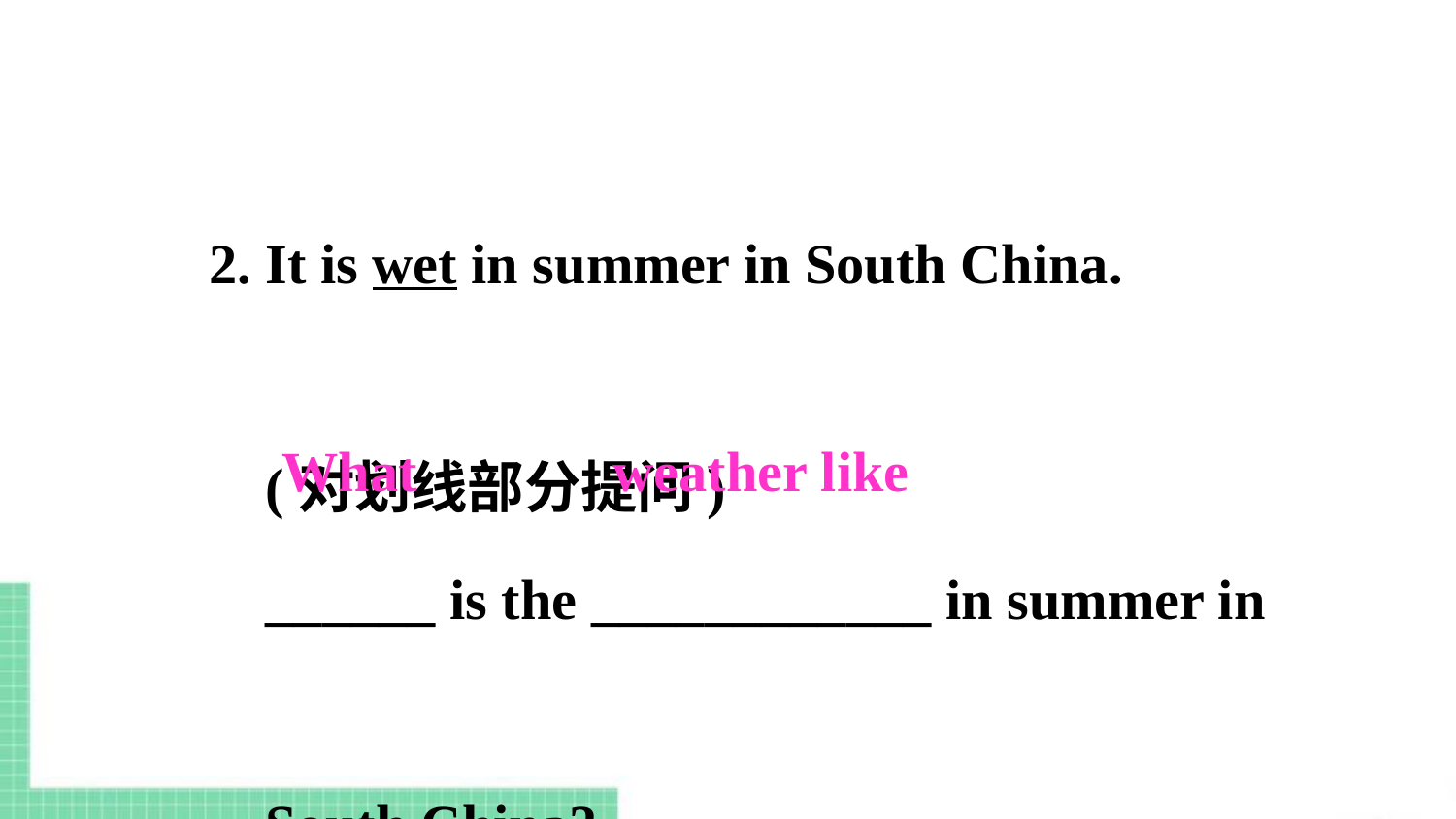

2. It is wet in summer in South China.
    (对划线部分提问)
    ______ is the ____________ in summer in
    South China?
What
weather like